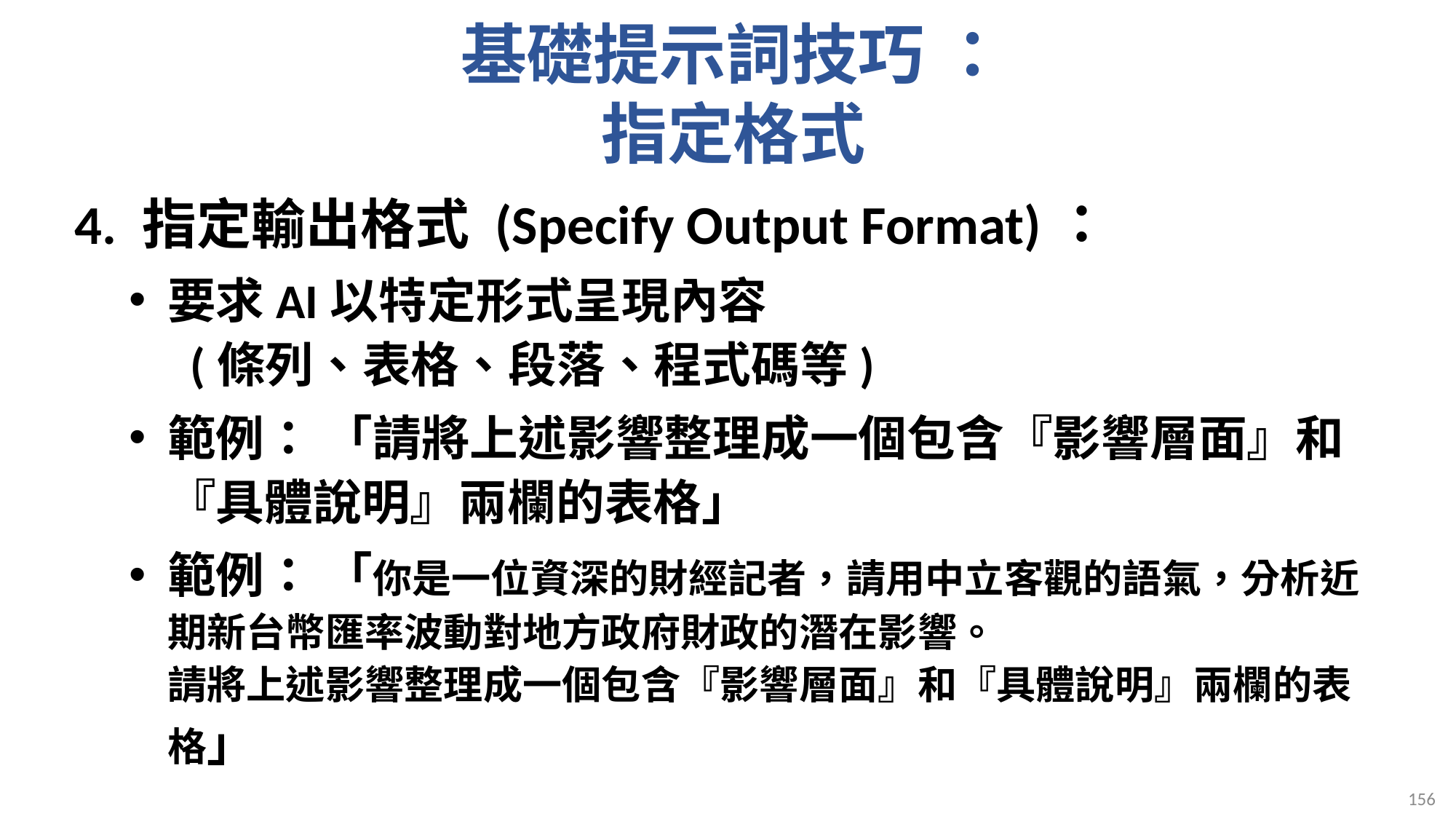

# 基礎提示詞技巧 ： 指定格式
4. 指定輸出格式 (Specify Output Format)：
要求AI以特定形式呈現內容
 (條列、表格、段落、程式碼等)
範例： 「請將上述影響整理成一個包含『影響層面』和『具體說明』兩欄的表格」
範例： 「你是一位資深的財經記者，請用中立客觀的語氣，分析近期新台幣匯率波動對地方政府財政的潛在影響。
請將上述影響整理成一個包含『影響層面』和『具體說明』兩欄的表格」

156